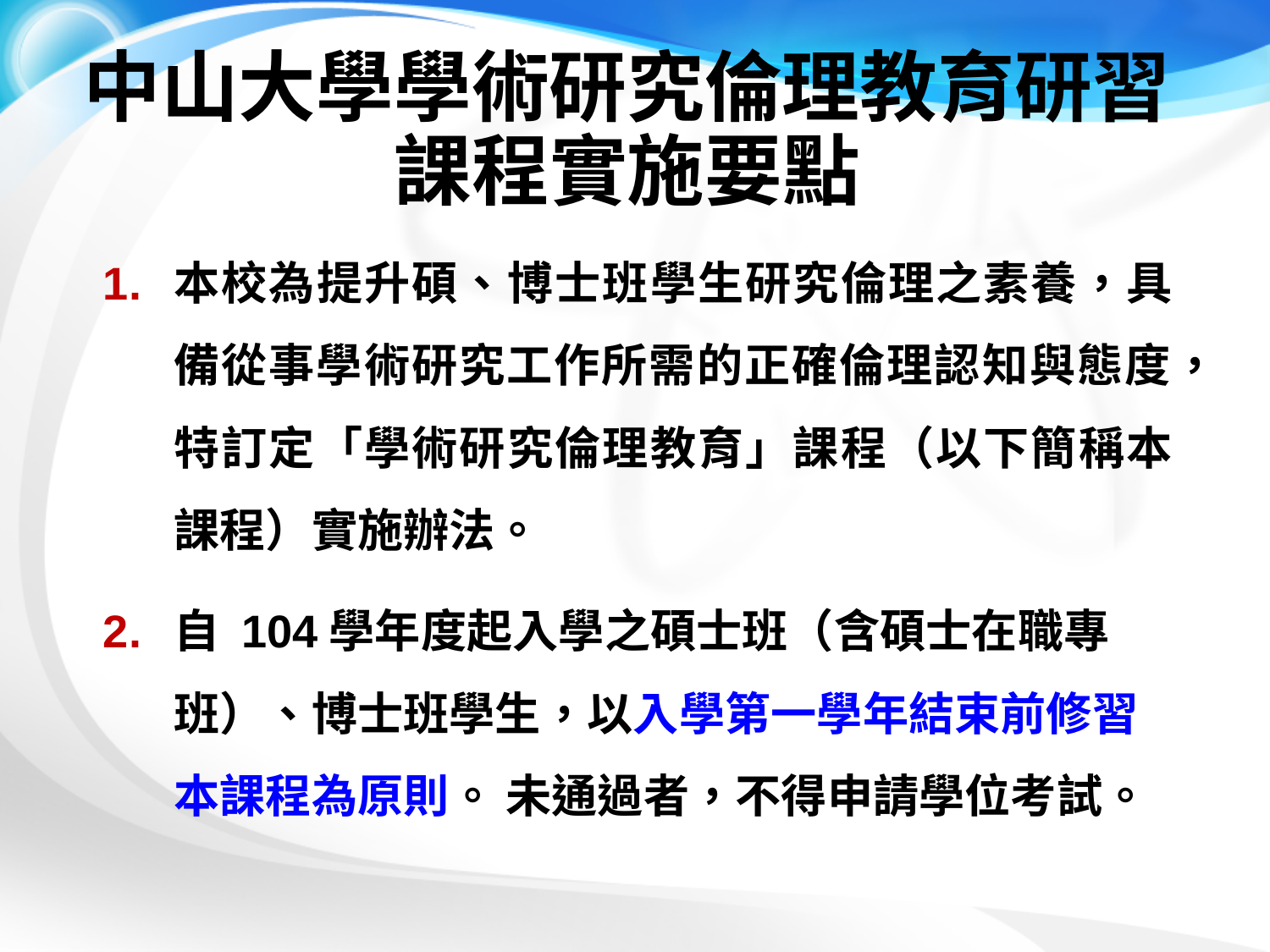

# 中山大學學術研究倫理教育研習課程實施要點
本校為提升碩、博士班學生研究倫理之素養，具備從事學術研究工作所需的正確倫理認知與態度，特訂定「學術研究倫理教育」課程（以下簡稱本課程）實施辦法。
自 104學年度起入學之碩士班（含碩士在職專班）、博士班學生，以入學第一學年結束前修習本課程為原則。 未通過者，不得申請學位考試。